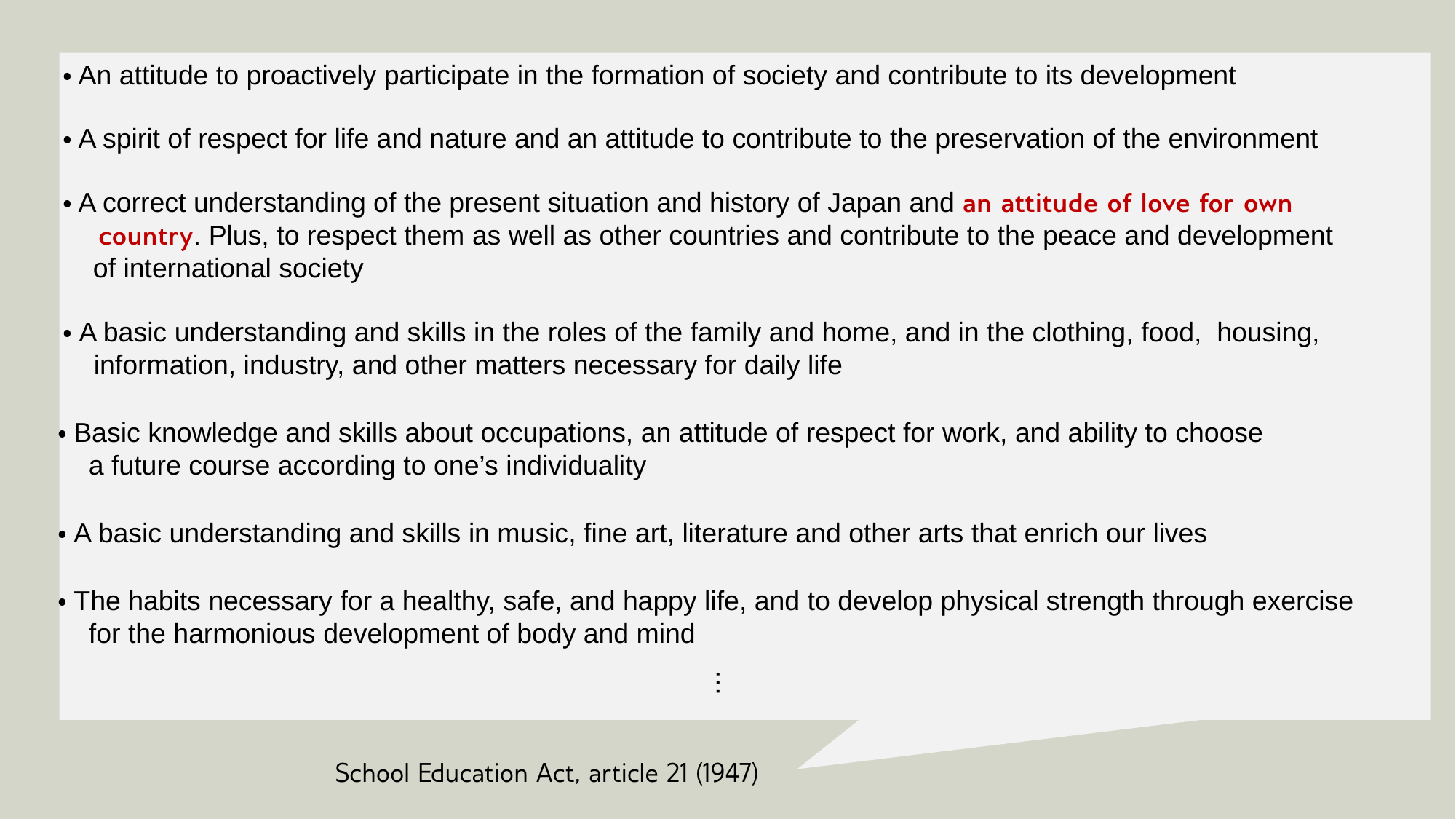

・An attitude to proactively participate in the formation of society and contribute to its development

・A spirit of respect for life and nature and an attitude to contribute to the preservation of the environment
・A correct understanding of the present situation and history of Japan and an attitude of love for own
    country. Plus, to respect them as well as other countries and contribute to the peace and development
    of international society
・A basic understanding and skills in the roles of the family and home, and in the clothing, food,  housing,
    information, industry, and other matters necessary for daily life
・Basic knowledge and skills about occupations, an attitude of respect for work, and ability to choose
    a future course according to one’s individuality
・A basic understanding and skills in music, fine art, literature and other arts that enrich our lives
・The habits necessary for a healthy, safe, and happy life, and to develop physical strength through exercise
    for the harmonious development of body and mind
…
School Education Act, article 21 (1947)